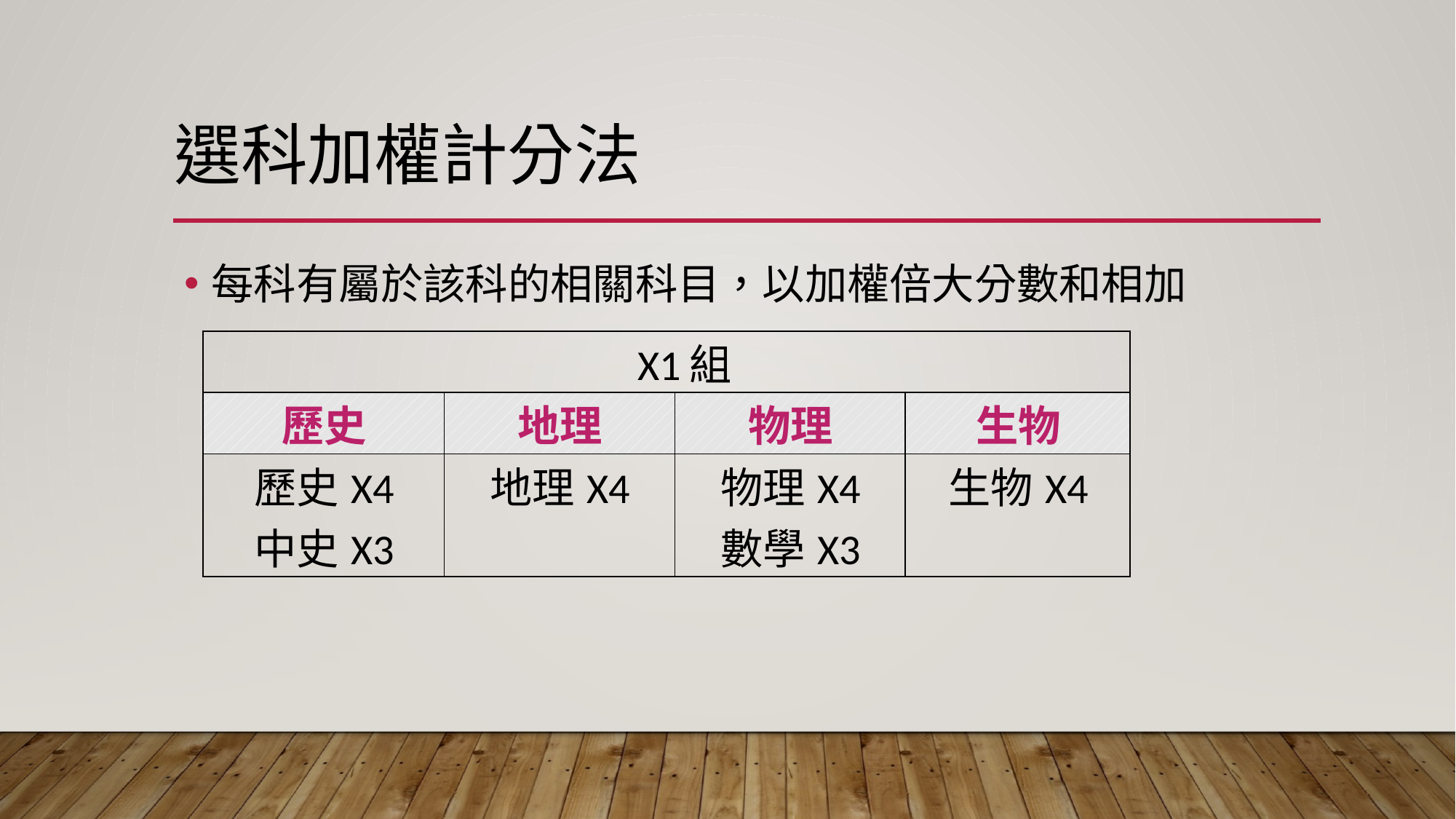

# 選科加權計分法
每科有屬於該科的相關科目，以加權倍大分數和相加

| X1組 |  |  |  |
| --- | --- | --- | --- |
| 歷史 | 地理 | 物理 | 生物 |
| 歷史X4 中史X3 | 地理X4 | 物理X4 數學X3 | 生物X4 |